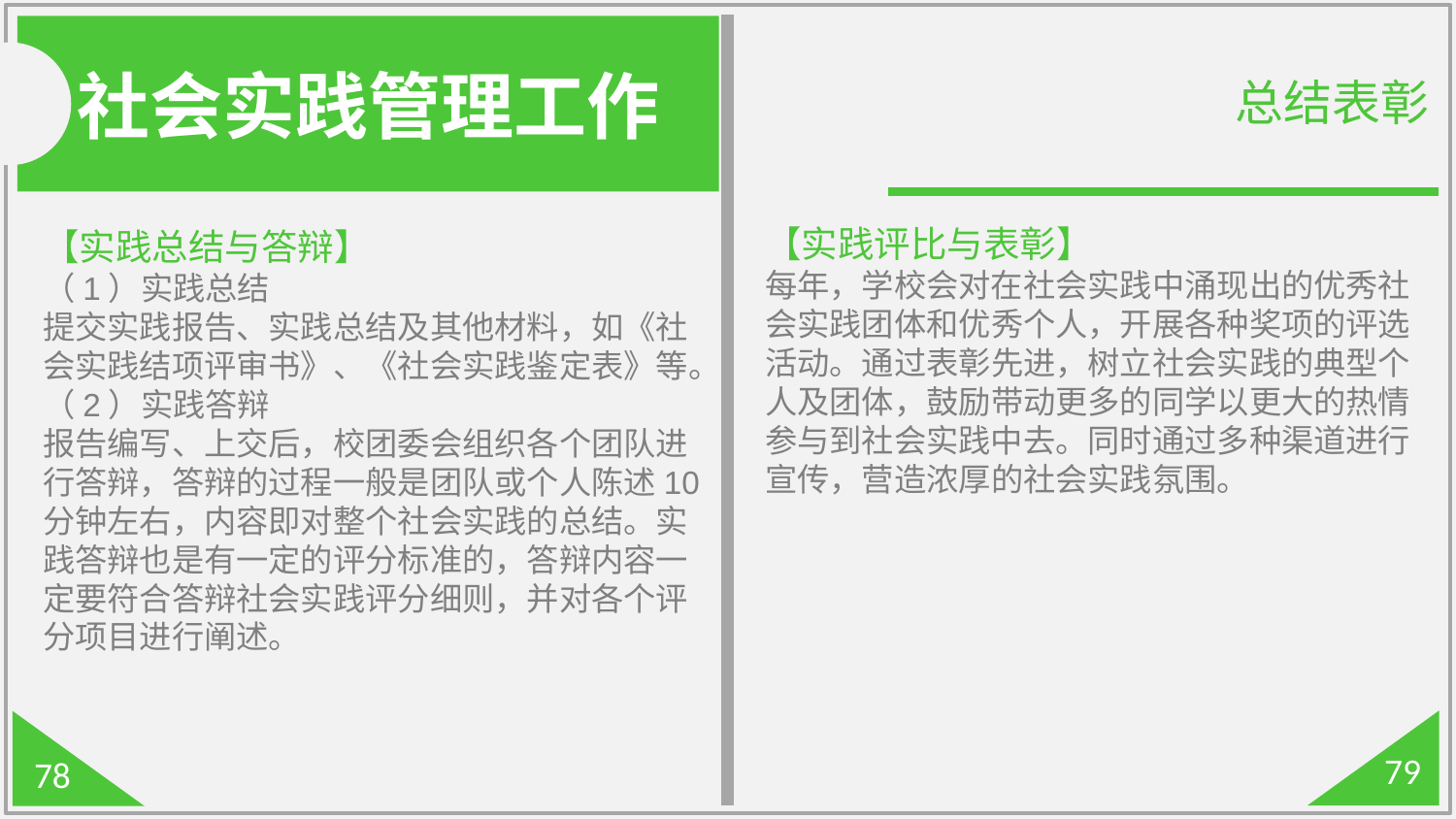

社会实践管理工作

总结表彰

【实践评比与表彰】
每年，学校会对在社会实践中涌现出的优秀社会实践团体和优秀个人，开展各种奖项的评选活动。通过表彰先进，树立社会实践的典型个人及团体，鼓励带动更多的同学以更大的热情参与到社会实践中去。同时通过多种渠道进行宣传，营造浓厚的社会实践氛围。

【实践总结与答辩】
（1）实践总结
提交实践报告、实践总结及其他材料，如《社会实践结项评审书》、《社会实践鉴定表》等。
（2）实践答辩
报告编写、上交后，校团委会组织各个团队进行答辩，答辩的过程一般是团队或个人陈述10分钟左右，内容即对整个社会实践的总结。实践答辩也是有一定的评分标准的，答辩内容一定要符合答辩社会实践评分细则，并对各个评分项目进行阐述。

79
78